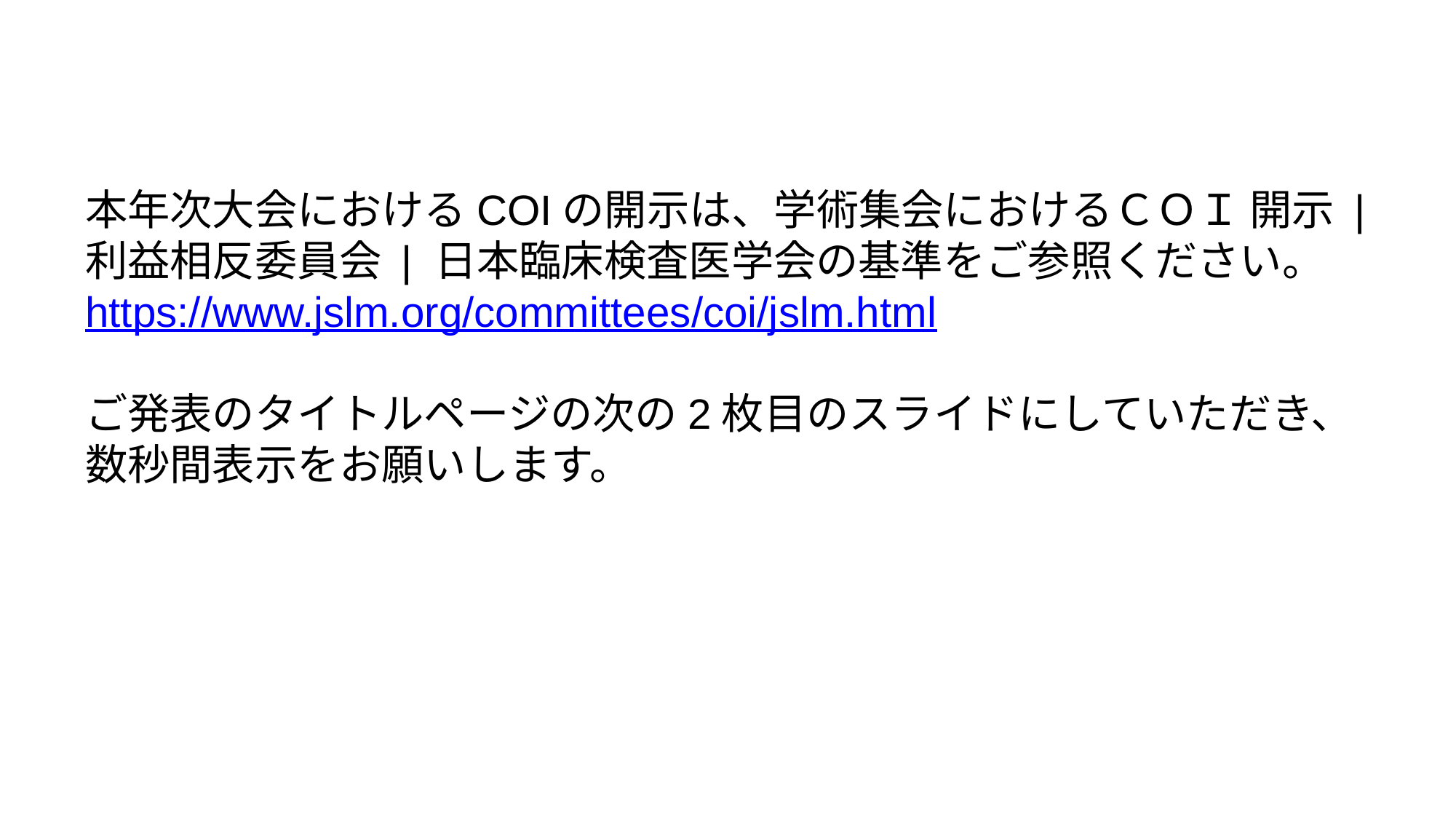

本年次大会におけるCOIの開示は、学術集会におけるＣＯＩ 開示 | 利益相反委員会 | 日本臨床検査医学会の基準をご参照ください。
https://www.jslm.org/committees/coi/jslm.html

ご発表のタイトルページの次の2枚目のスライドにしていただき、数秒間表示をお願いします。